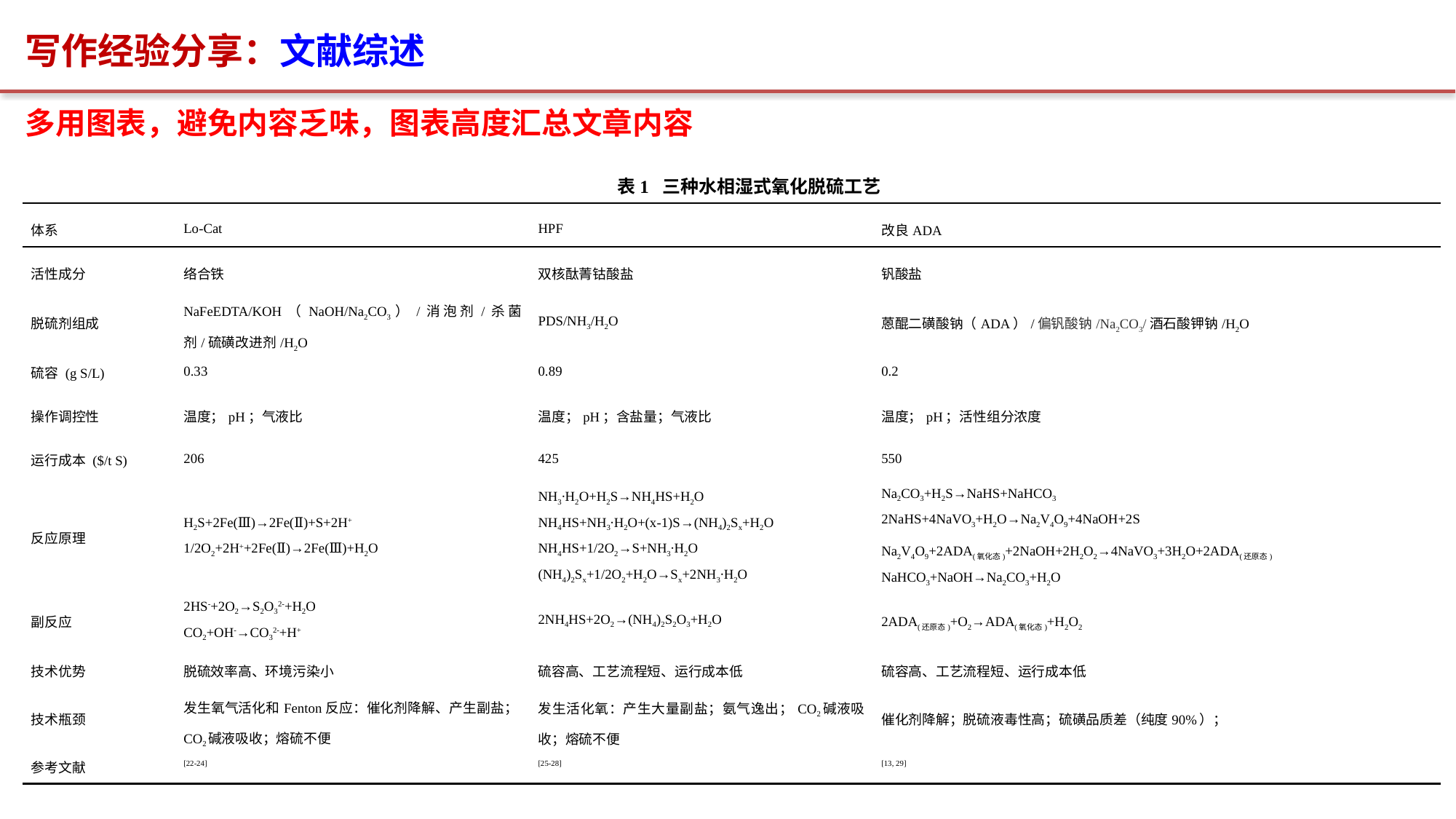

写作经验分享：文献综述
多用图表，避免内容乏味，图表高度汇总文章内容
表1  三种水相湿式氧化脱硫工艺
| 体系 | Lo-Cat | HPF | 改良ADA |
| --- | --- | --- | --- |
| 活性成分 | 络合铁 | 双核酞菁钴酸盐 | 钒酸盐 |
| 脱硫剂组成 | NaFeEDTA/KOH（NaOH/Na2CO3）/消泡剂/杀菌剂/硫磺改进剂/H2O | PDS/NH3/H2O | 蒽醌二磺酸钠（ADA）/偏钒酸钠/Na2CO3/酒石酸钾钠/H2O |
| 硫容 (g S/L) | 0.33 | 0.89 | 0.2 |
| 操作调控性 | 温度；pH；气液比 | 温度；pH；含盐量；气液比 | 温度；pH；活性组分浓度 |
| 运行成本 ($/t S) | 206 | 425 | 550 |
| 反应原理 | H2S+2Fe(Ⅲ)→2Fe(Ⅱ)+S+2H+ 1/2O2+2H++2Fe(Ⅱ)→2Fe(Ⅲ)+H2O | NH3∙H2O+H2S→NH4HS+H2O NH4HS+NH3∙H2O+(x-1)S→(NH4)2Sx+H2O NH4HS+1/2O2→S+NH3∙H2O (NH4)2Sx+1/2O2+H2O→Sx+2NH3∙H2O | Na2CO3+H2S→NaHS+NaHCO3 2NaHS+4NaVO3+H2O→Na2V4O9+4NaOH+2S Na2V4O9+2ADA(氧化态)+2NaOH+2H2O2→4NaVO3+3H2O+2ADA(还原态) NaHCO3+NaOH→Na2CO3+H2O |
| 副反应 | 2HS-+2O2→S2O32-+H2O CO2+OH-→CO32-+H+ | 2NH4HS+2O2→(NH4)2S2O3+H2O | 2ADA(还原态)+O2→ADA(氧化态)+H2O2 |
| 技术优势 | 脱硫效率高、环境污染小 | 硫容高、工艺流程短、运行成本低 | 硫容高、工艺流程短、运行成本低 |
| 技术瓶颈 | 发生氧气活化和Fenton反应：催化剂降解、产生副盐；CO2碱液吸收；熔硫不便 | 发生活化氧：产生大量副盐；氨气逸出；CO2碱液吸收；熔硫不便 | 催化剂降解；脱硫液毒性高；硫磺品质差（纯度90%）； |
| 参考文献 | [22-24] | [25-28] | [13, 29] |